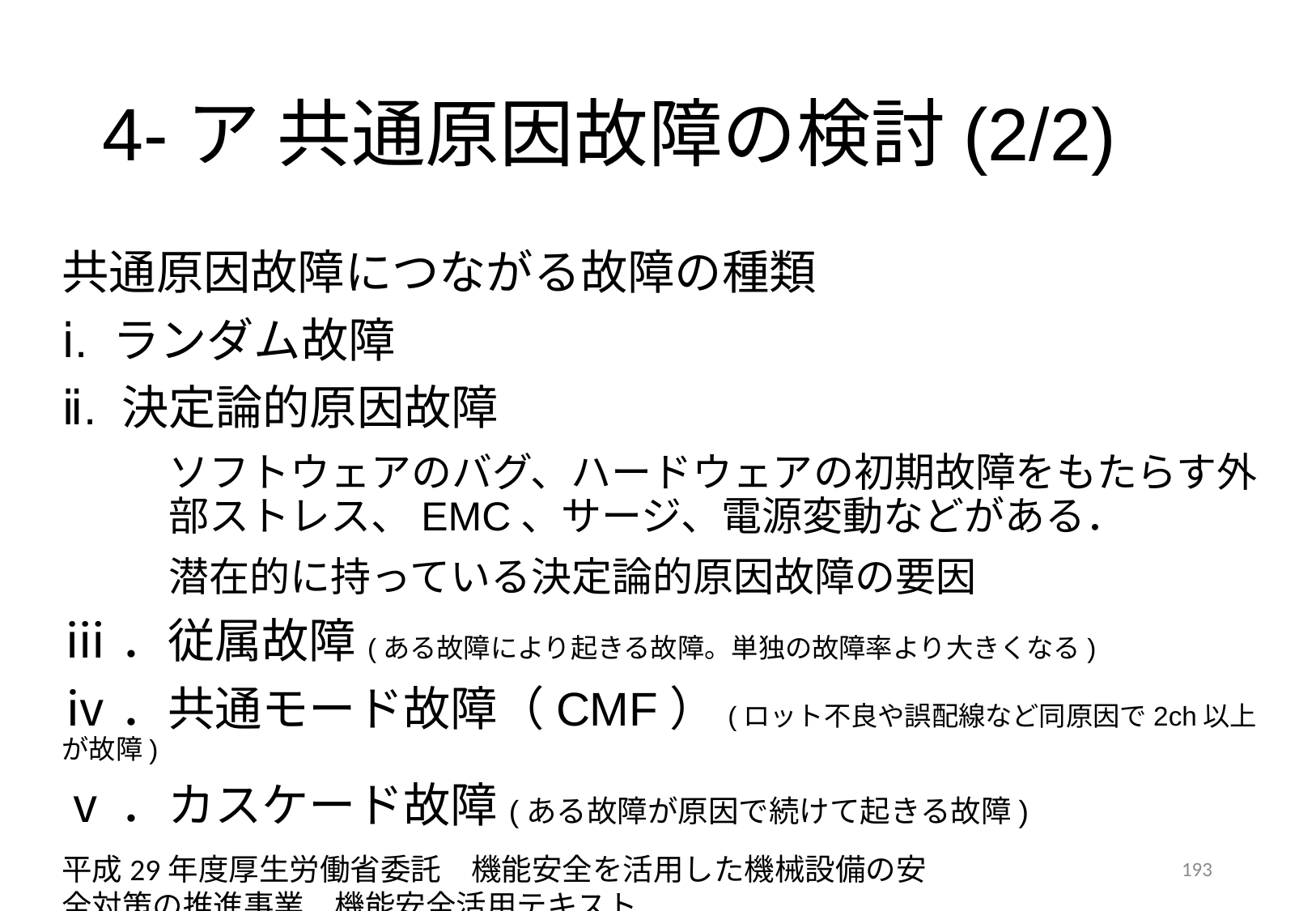

# 4-ア 共通原因故障の検討(2/2)
共通原因故障につながる故障の種類
ⅰ. ランダム故障
ⅱ. 決定論的原因故障
ソフトウェアのバグ、ハードウェアの初期故障をもたらす外部ストレス、EMC、サージ、電源変動などがある．
潜在的に持っている決定論的原因故障の要因
ⅲ．従属故障(ある故障により起きる故障。単独の故障率より大きくなる)
ⅳ．共通モード故障（CMF）(ロット不良や誤配線など同原因で2ch以上が故障)
ⅴ．カスケード故障(ある故障が原因で続けて起きる故障)
平成29年度厚生労働省委託　機能安全を活用した機械設備の安全対策の推進事業　機能安全活用テキスト
193